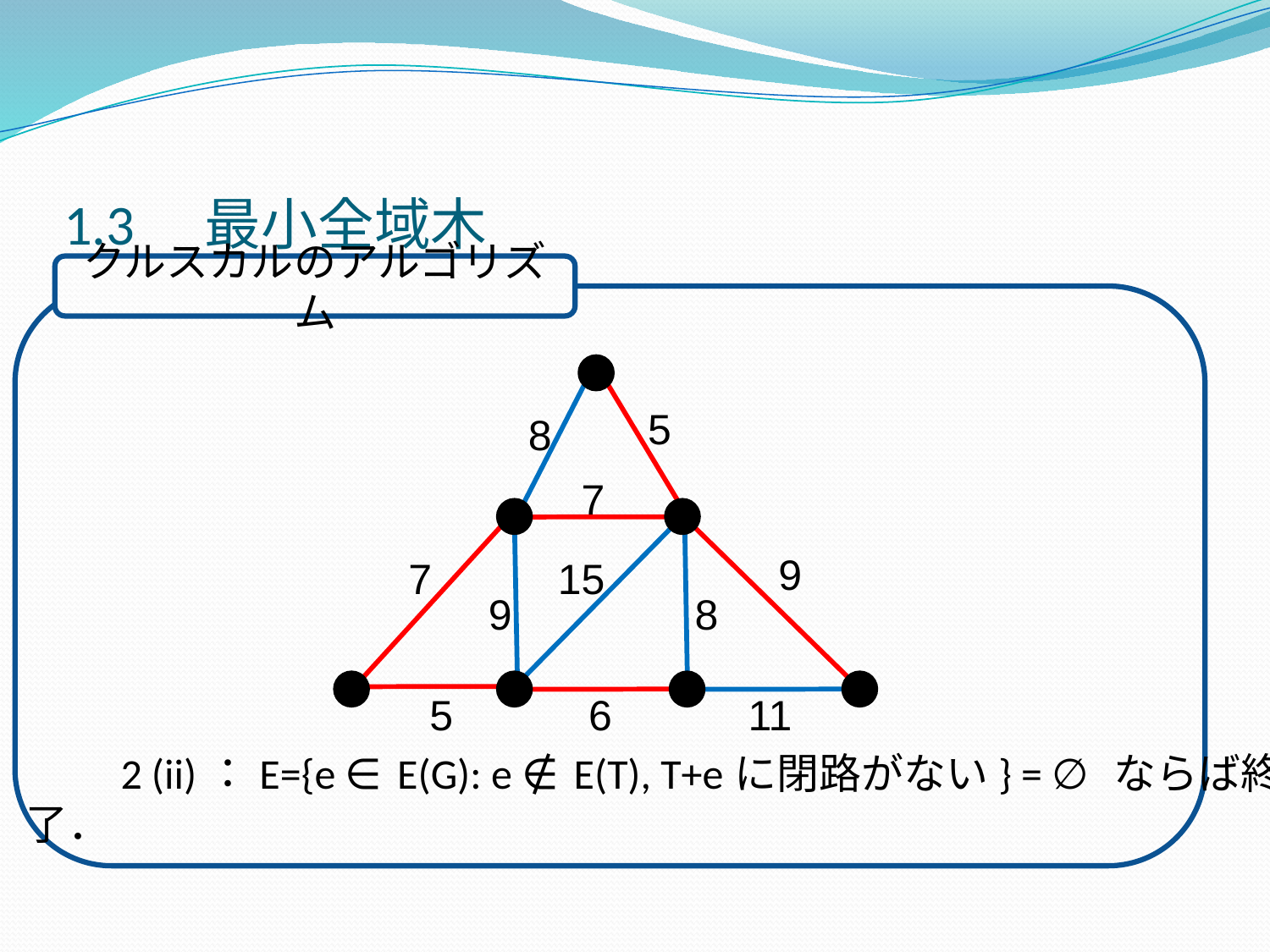

# 1.3　最小全域木
クルスカルのアルゴリズム

　　2 (ii)：E={e ∈ E(G): e ∉ E(T), T+eに閉路がない} = ∅ ならば終了．

5
8
7
9
7
15
8
9
5
6
11